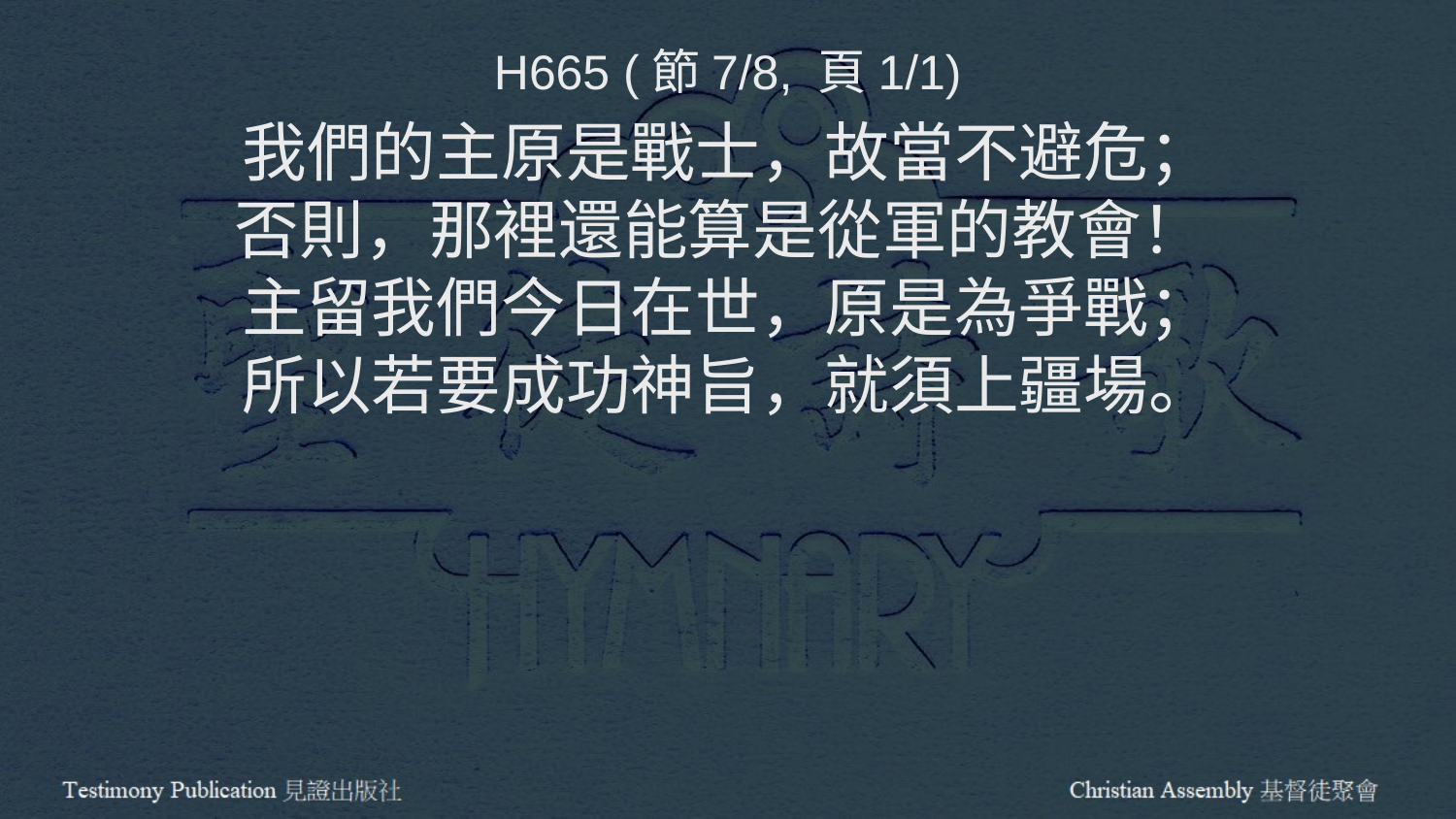

H665 (節7/8, 頁1/1)
我們的主原是戰士，故當不避危；
否則，那裡還能算是從軍的教會！
主留我們今日在世，原是為爭戰；
所以若要成功神旨，就須上疆場。